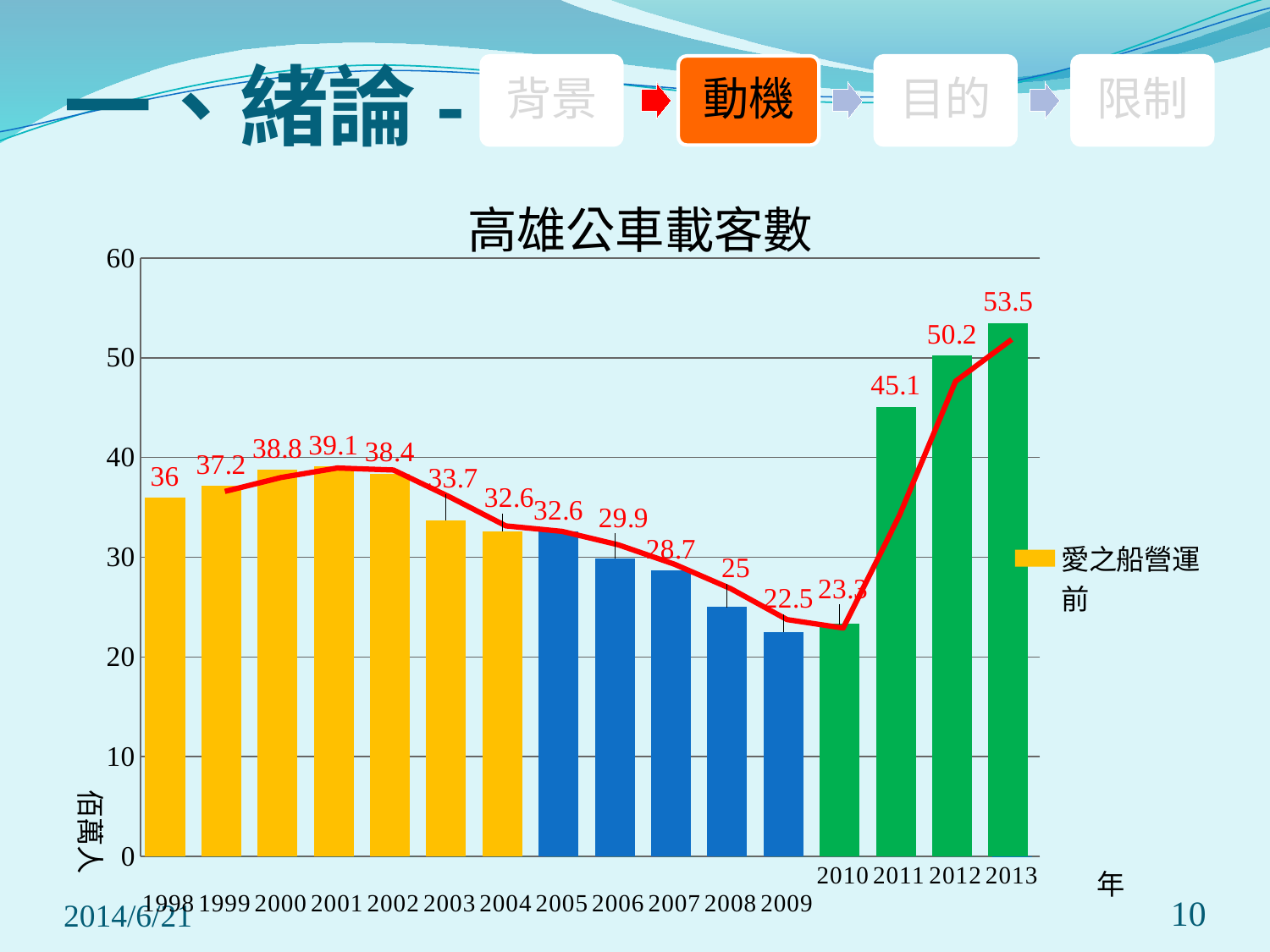

# 一、緒論-
背景
動機
目的
限制

高雄公車載客數

### Chart

| Category | 愛之船營運前 | 柴油愛之船 | 太陽能愛之船 |
|---|---|---|---|
|  1998 | 36.0 | None | None |
|  1999 | 37.2 | None | None |
|  2000 | 38.8 | None | None |
|  2001 | 39.1 | None | None |
|  2002 | 38.4 | None | None |
|  2003 | 33.7 | None | None |
|  2004 | 32.6 | None | None |
|  2005 | 32.6 | None | None |
|  2006 | 29.9 | None | None |
|  2007 | 28.7 | None | None |
|  2008 | 25.0 | None | None |
|  2009 | 22.5 | None | None |
| 2010 | 23.3 | None | None |
| 2011 | 45.1 | None | None |
| 2012 | 50.2 | None | None |
| 2013 | 53.5 | 0.001 | None |
2014/6/21
10